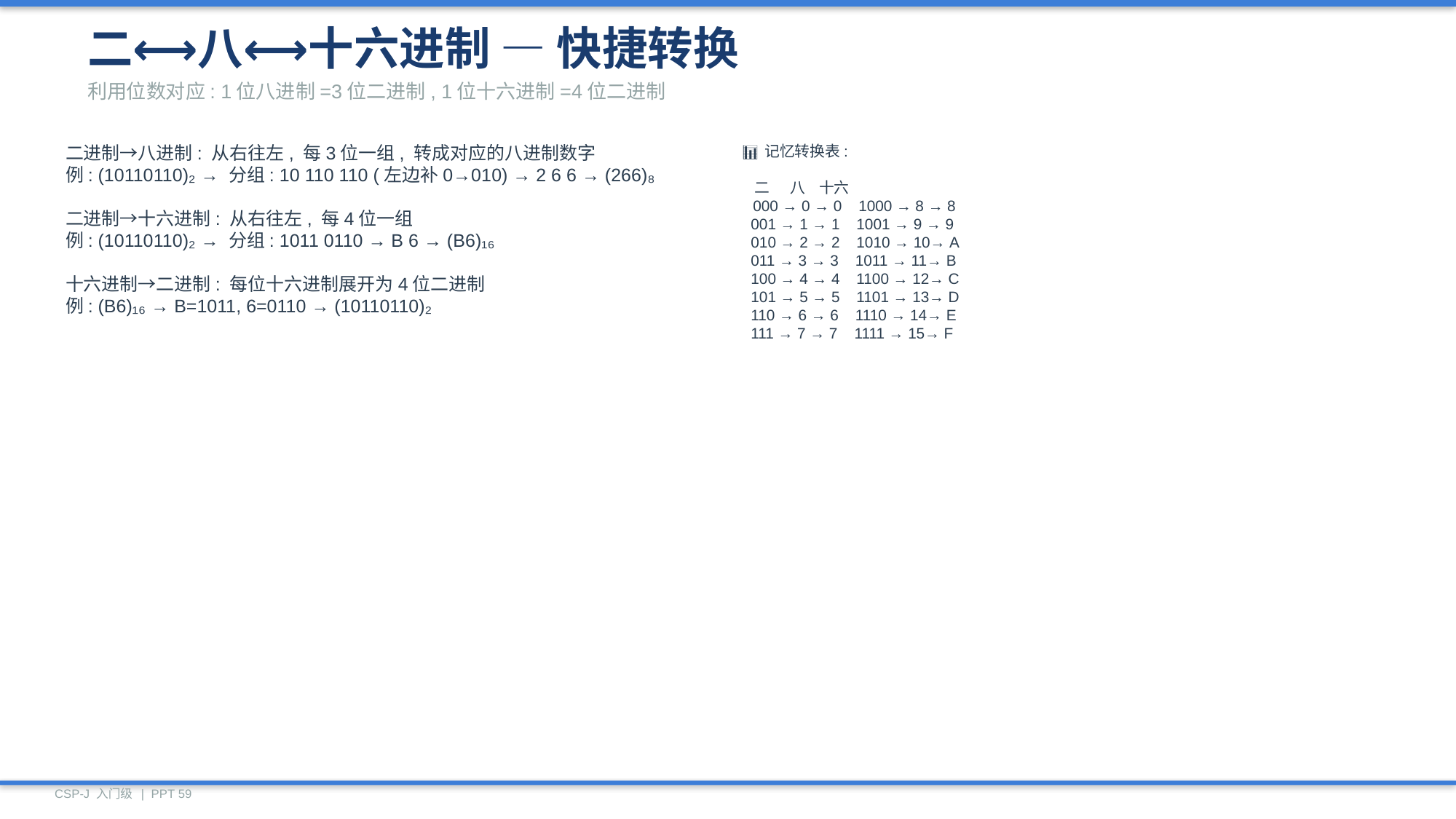

二⟷八⟷十六进制 — 快捷转换
利用位数对应: 1位八进制=3位二进制, 1位十六进制=4位二进制
二进制→八进制: 从右往左, 每3位一组, 转成对应的八进制数字
例: (10110110)₂ → 分组: 10 110 110 (左边补0→010) → 2 6 6 → (266)₈
二进制→十六进制: 从右往左, 每4位一组
例: (10110110)₂ → 分组: 1011 0110 → B 6 → (B6)₁₆
十六进制→二进制: 每位十六进制展开为4位二进制
例: (B6)₁₆ → B=1011, 6=0110 → (10110110)₂
📊 记忆转换表:
  二      八    十六
  000 → 0 → 0    1000 → 8 → 8
  001 → 1 → 1    1001 → 9 → 9
  010 → 2 → 2    1010 → 10→ A
  011 → 3 → 3    1011 → 11→ B
  100 → 4 → 4    1100 → 12→ C
  101 → 5 → 5    1101 → 13→ D
  110 → 6 → 6    1110 → 14→ E
  111 → 7 → 7    1111 → 15→ F

CSP-J 入门级  |  PPT 59